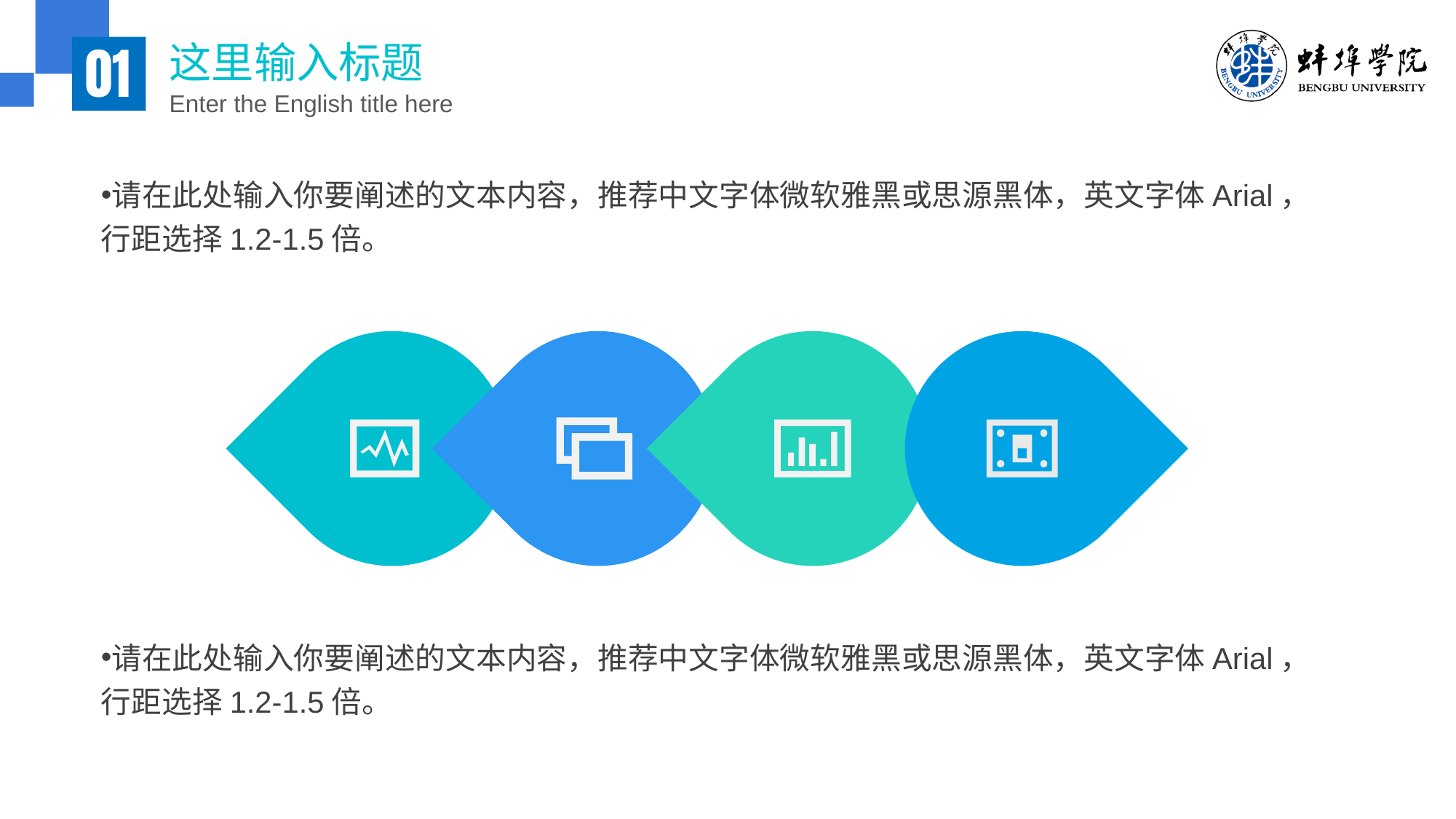

这里输入标题
Enter the English title here
请在此处输入你要阐述的文本内容，推荐中文字体微软雅黑或思源黑体，英文字体Arial，行距选择1.2-1.5倍。

请在此处输入你要阐述的文本内容，推荐中文字体微软雅黑或思源黑体，英文字体Arial，行距选择1.2-1.5倍。